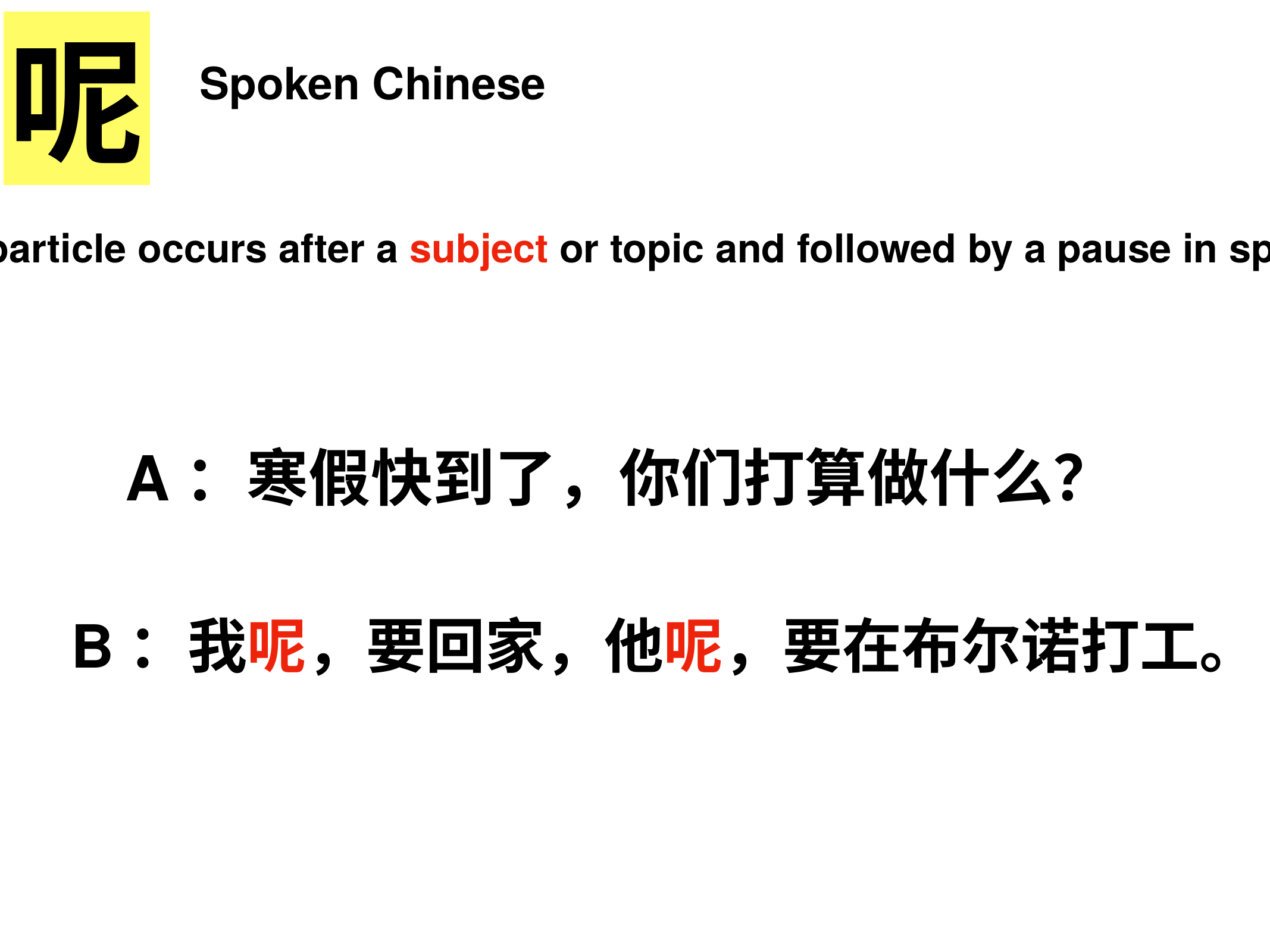

呢
Spoken Chinese
this particle occurs after a subject or topic and followed by a pause in speech
A：寒假快到了，你们打算做什么？
B：我呢，要回家，他呢，要在布尔诺打工。